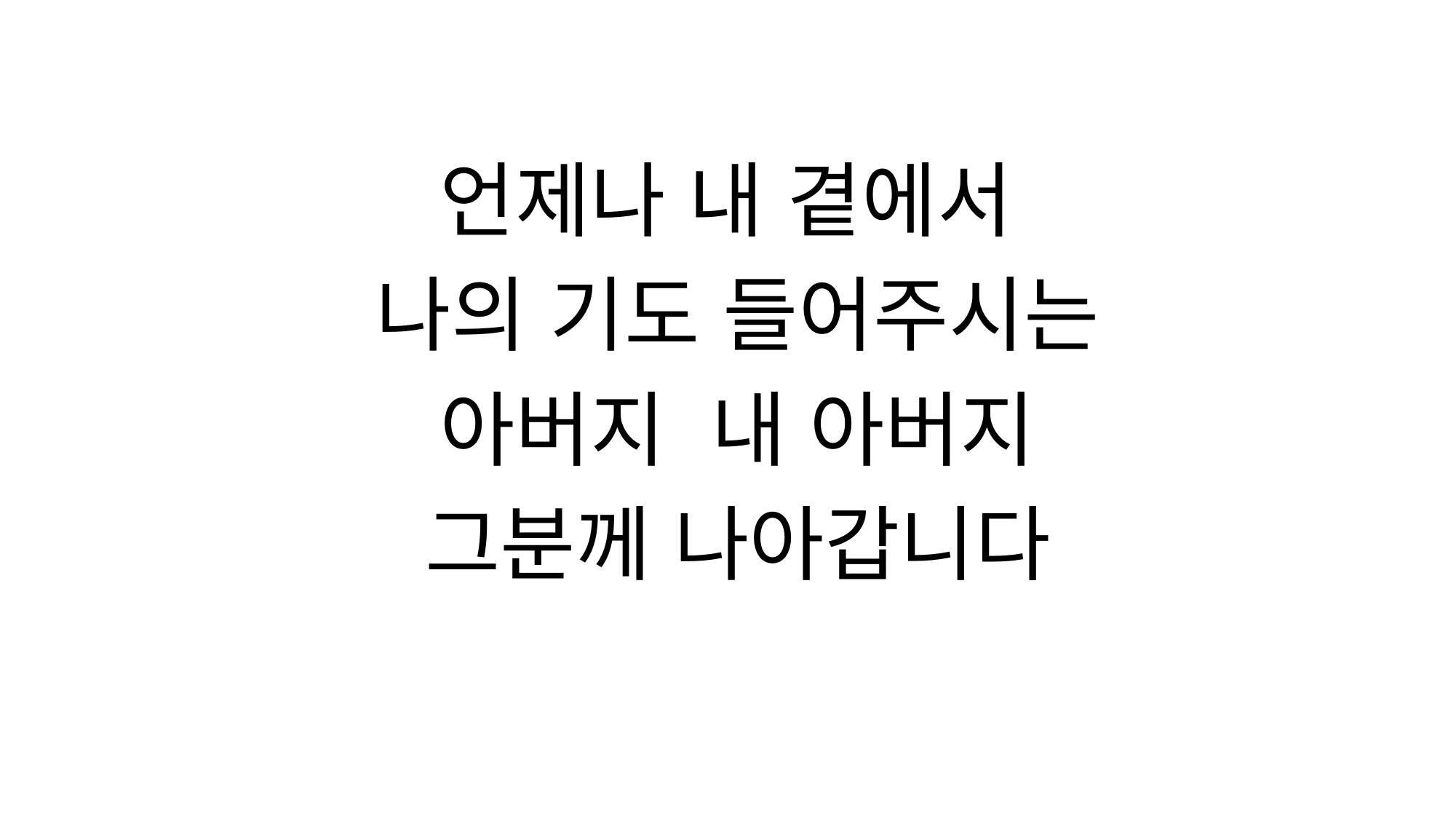

언제나 내 곁에서
나의 기도 들어주시는
아버지  내 아버지
그분께 나아갑니다